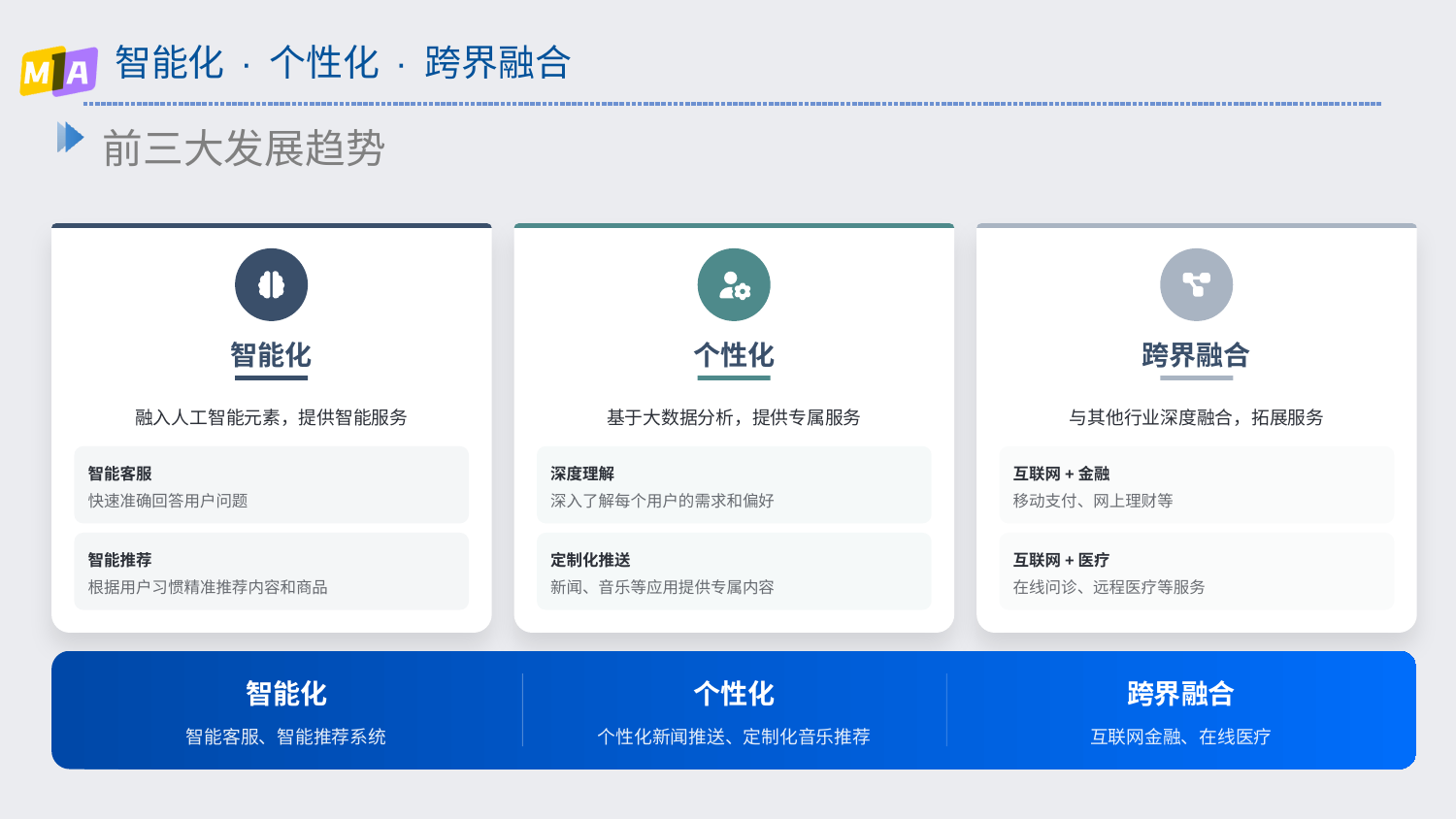

# 智能化 · 个性化 · 跨界融合
前三大发展趋势

智能化
个性化
跨界融合

融入人工智能元素，提供智能服务
基于大数据分析，提供专属服务
与其他行业深度融合，拓展服务

智能客服
深度理解
互联网+金融
快速准确回答用户问题
深入了解每个用户的需求和偏好
移动支付、网上理财等

智能推荐
定制化推送
互联网+医疗
根据用户习惯精准推荐内容和商品
新闻、音乐等应用提供专属内容
在线问诊、远程医疗等服务

智能化

个性化

跨界融合
智能客服、智能推荐系统
个性化新闻推送、定制化音乐推荐
互联网金融、在线医疗